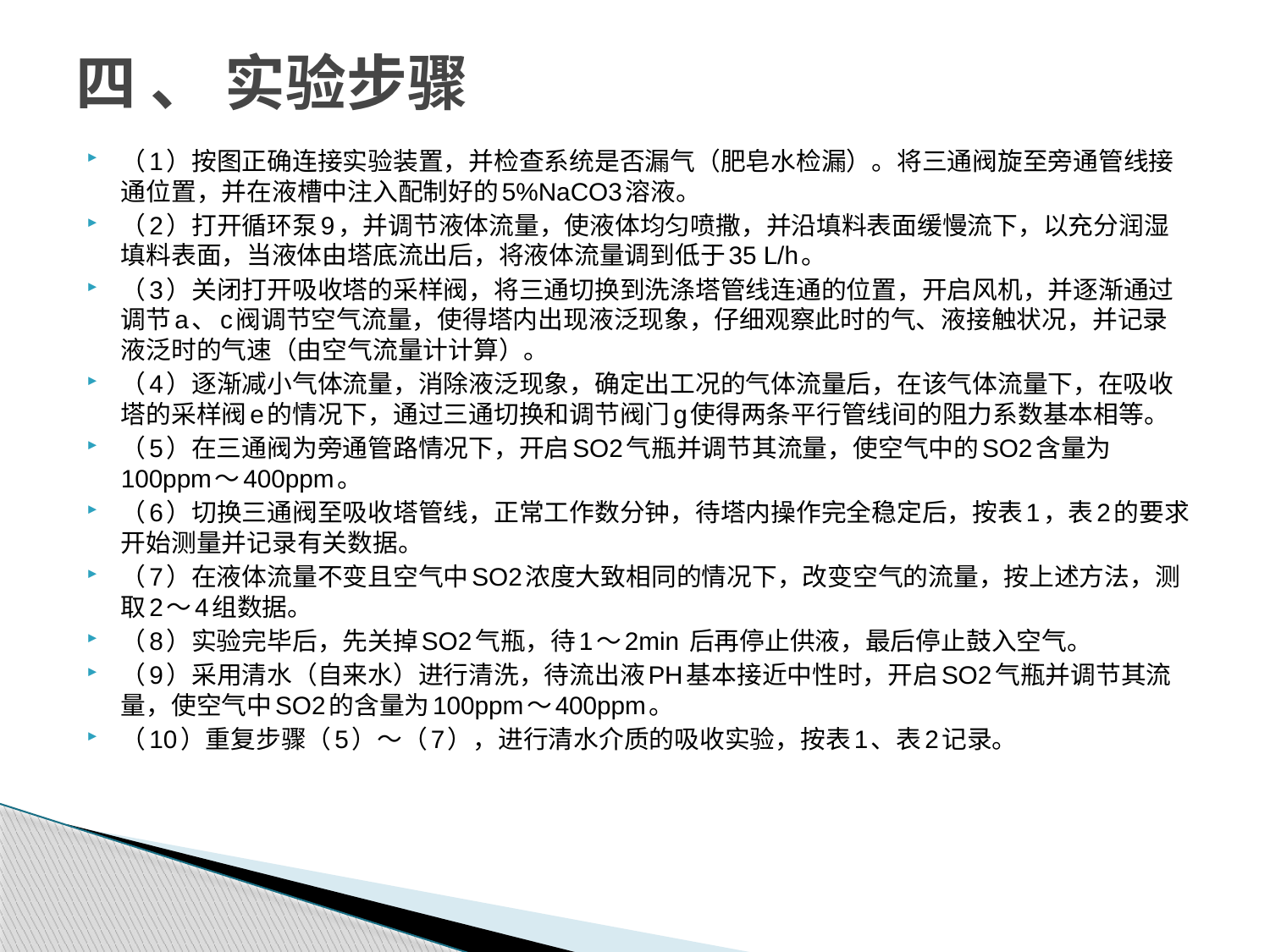

# 四 、 实验步骤
（1）按图正确连接实验装置，并检查系统是否漏气（肥皂水检漏）。将三通阀旋至旁通管线接通位置，并在液槽中注入配制好的5%NaCO3溶液。
（2）打开循环泵9，并调节液体流量，使液体均匀喷撒，并沿填料表面缓慢流下，以充分润湿填料表面，当液体由塔底流出后，将液体流量调到低于35 L/h。
（3）关闭打开吸收塔的采样阀，将三通切换到洗涤塔管线连通的位置，开启风机，并逐渐通过调节a、c阀调节空气流量，使得塔内出现液泛现象，仔细观察此时的气、液接触状况，并记录液泛时的气速（由空气流量计计算）。
（4）逐渐减小气体流量，消除液泛现象，确定出工况的气体流量后，在该气体流量下，在吸收塔的采样阀e的情况下，通过三通切换和调节阀门g使得两条平行管线间的阻力系数基本相等。
（5）在三通阀为旁通管路情况下，开启SO2气瓶并调节其流量，使空气中的SO2含量为100ppm～400ppm。
（6）切换三通阀至吸收塔管线，正常工作数分钟，待塔内操作完全稳定后，按表1，表2的要求开始测量并记录有关数据。
（7）在液体流量不变且空气中SO2浓度大致相同的情况下，改变空气的流量，按上述方法，测取2～4组数据。
（8）实验完毕后，先关掉SO2气瓶，待1～2min 后再停止供液，最后停止鼓入空气。
（9）采用清水（自来水）进行清洗，待流出液PH基本接近中性时，开启SO2气瓶并调节其流量，使空气中SO2的含量为100ppm～400ppm。
（10）重复步骤（5）～（7），进行清水介质的吸收实验，按表1、表2记录。